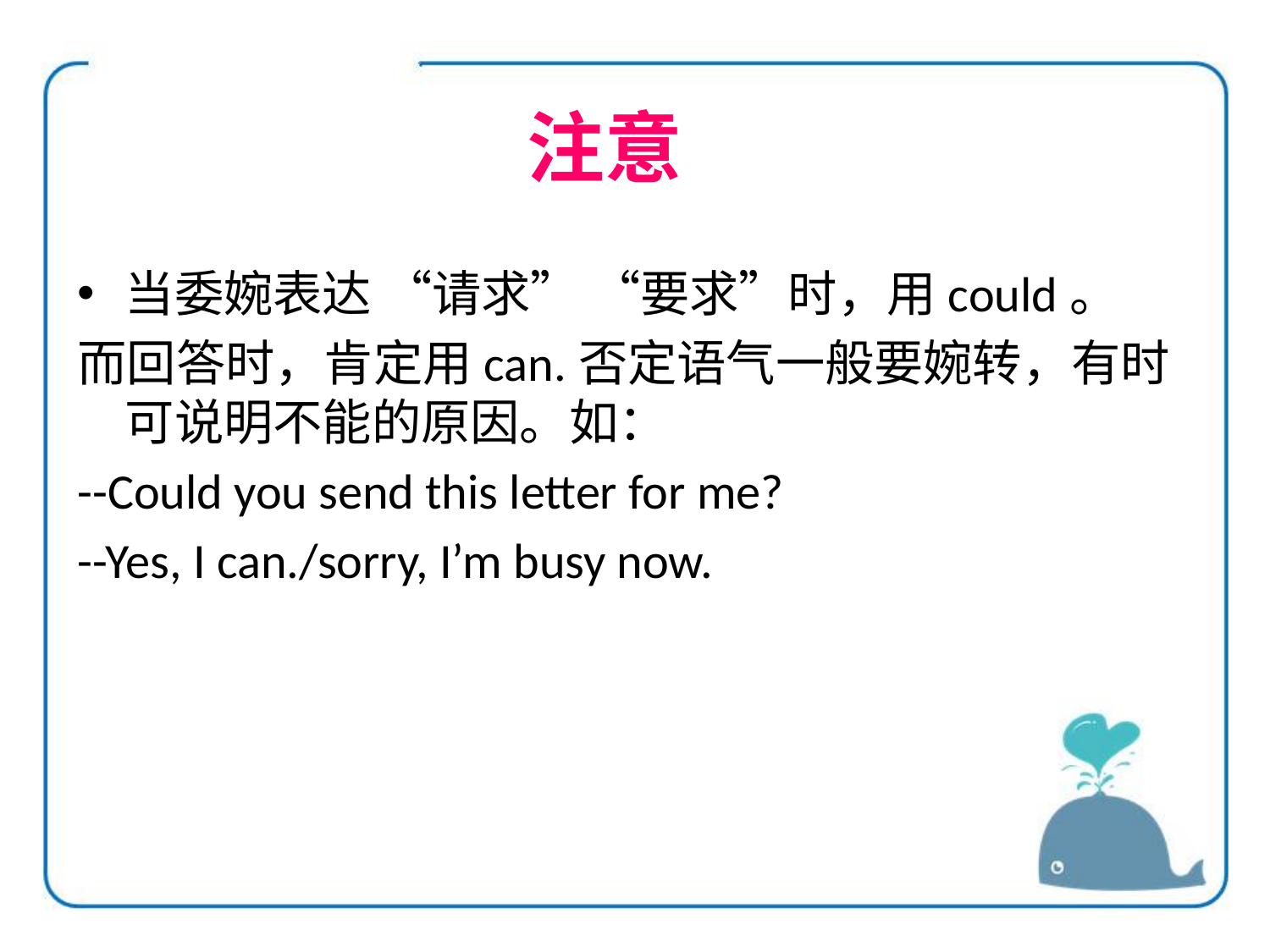

# 注意
当委婉表达 “请求” “要求”时，用could。
而回答时，肯定用can.否定语气一般要婉转，有时可说明不能的原因。如：
--Could you send this letter for me?
--Yes, I can./sorry, I’m busy now.